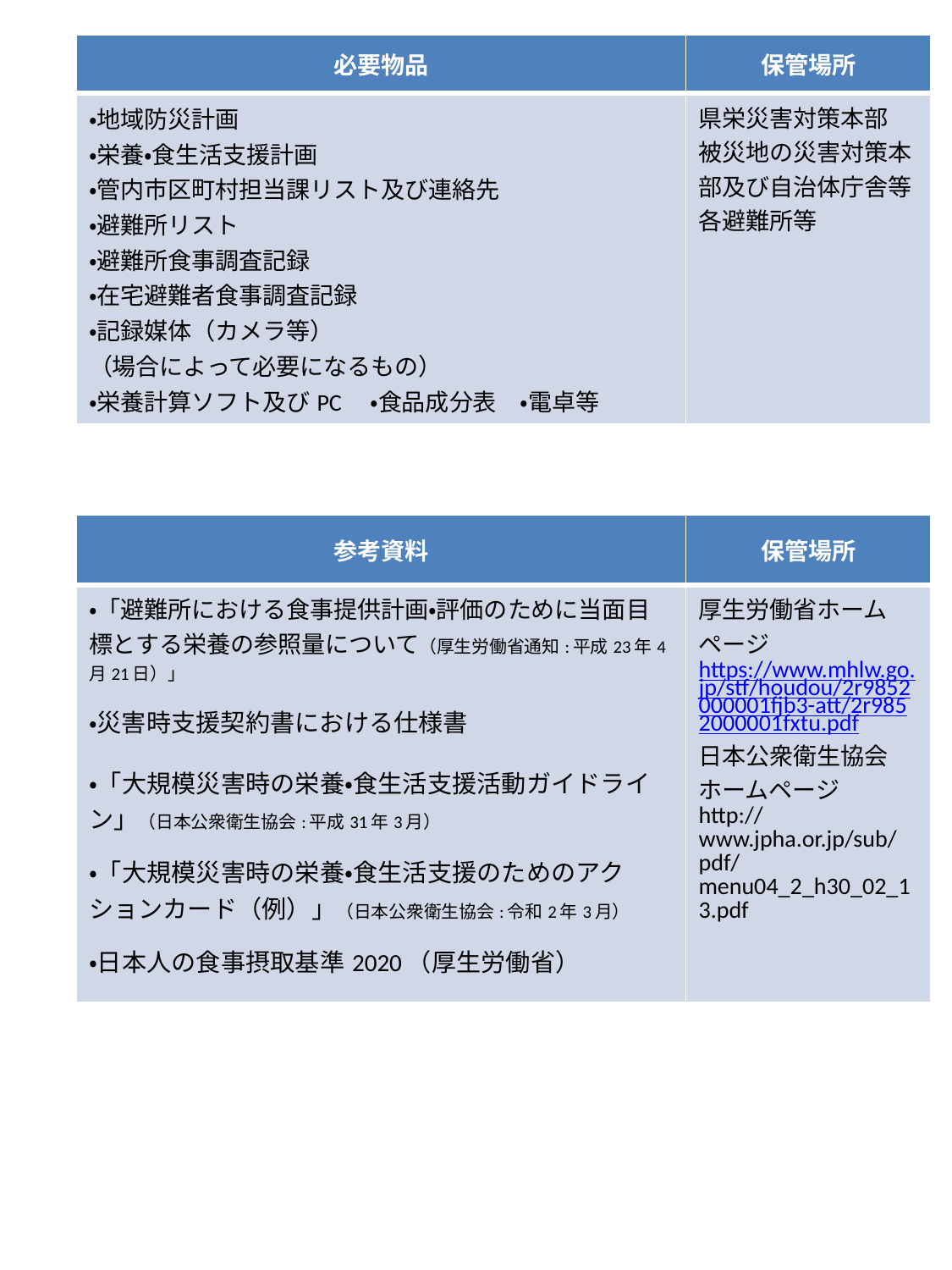

| 必要物品 | 保管場所 |
| --- | --- |
| ・地域防災計画　 ・栄養・食生活支援計画 ・管内市区町村担当課リスト及び連絡先 ・避難所リスト ・避難所食事調査記録 ・在宅避難者食事調査記録 ・記録媒体（カメラ等） （場合によって必要になるもの） ・栄養計算ソフト及びPC　・食品成分表　・電卓等 | 県栄災害対策本部 被災地の災害対策本部及び自治体庁舎等 各避難所等 |
| 参考資料 | 保管場所 |
| --- | --- |
| ・「避難所における食事提供計画・評価のために当面目標とする栄養の参照量について（厚生労働省通知:平成23年4月21日）」 ・災害時支援契約書における仕様書 ・「大規模災害時の栄養・食生活支援活動ガイドライン」（日本公衆衛生協会:平成31年3月） ・「大規模災害時の栄養・食生活支援のためのアクションカード（例）」（日本公衆衛生協会:令和2年3月） ・日本人の食事摂取基準2020（厚生労働省） | 厚生労働省ホームページhttps://www.mhlw.go.jp/stf/houdou/2r9852000001fjb3-att/2r9852000001fxtu.pdf 日本公衆衛生協会ホームページhttp://www.jpha.or.jp/sub/pdf/menu04\_2\_h30\_02\_13.pdf |